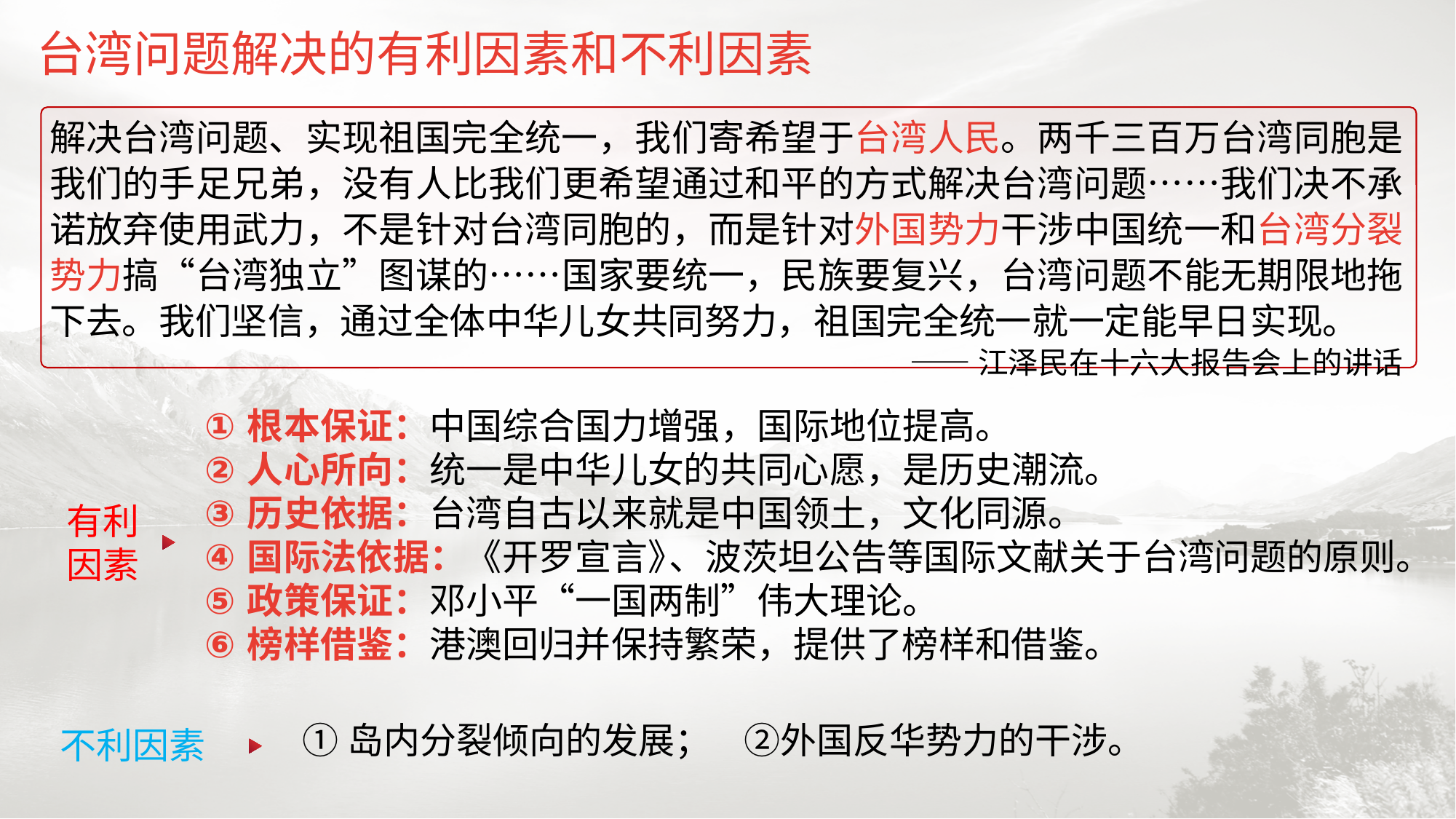

台湾问题解决的有利因素和不利因素
解决台湾问题、实现祖国完全统一，我们寄希望于台湾人民。两千三百万台湾同胞是我们的手足兄弟，没有人比我们更希望通过和平的方式解决台湾问题……我们决不承诺放弃使用武力，不是针对台湾同胞的，而是针对外国势力干涉中国统一和台湾分裂势力搞“台湾独立”图谋的……国家要统一，民族要复兴，台湾问题不能无期限地拖下去。我们坚信，通过全体中华儿女共同努力，祖国完全统一就一定能早日实现。
——江泽民在十六大报告会上的讲话

根本保证：中国综合国力增强，国际地位提高。
人心所向：统一是中华儿女的共同心愿，是历史潮流。
历史依据：台湾自古以来就是中国领土，文化同源。
国际法依据：《开罗宣言》、波茨坦公告等国际文献关于台湾问题的原则。
政策保证：邓小平“一国两制”伟大理论。
榜样借鉴：港澳回归并保持繁荣，提供了榜样和借鉴。
有利因素

①岛内分裂倾向的发展；    ②外国反华势力的干涉。
不利因素